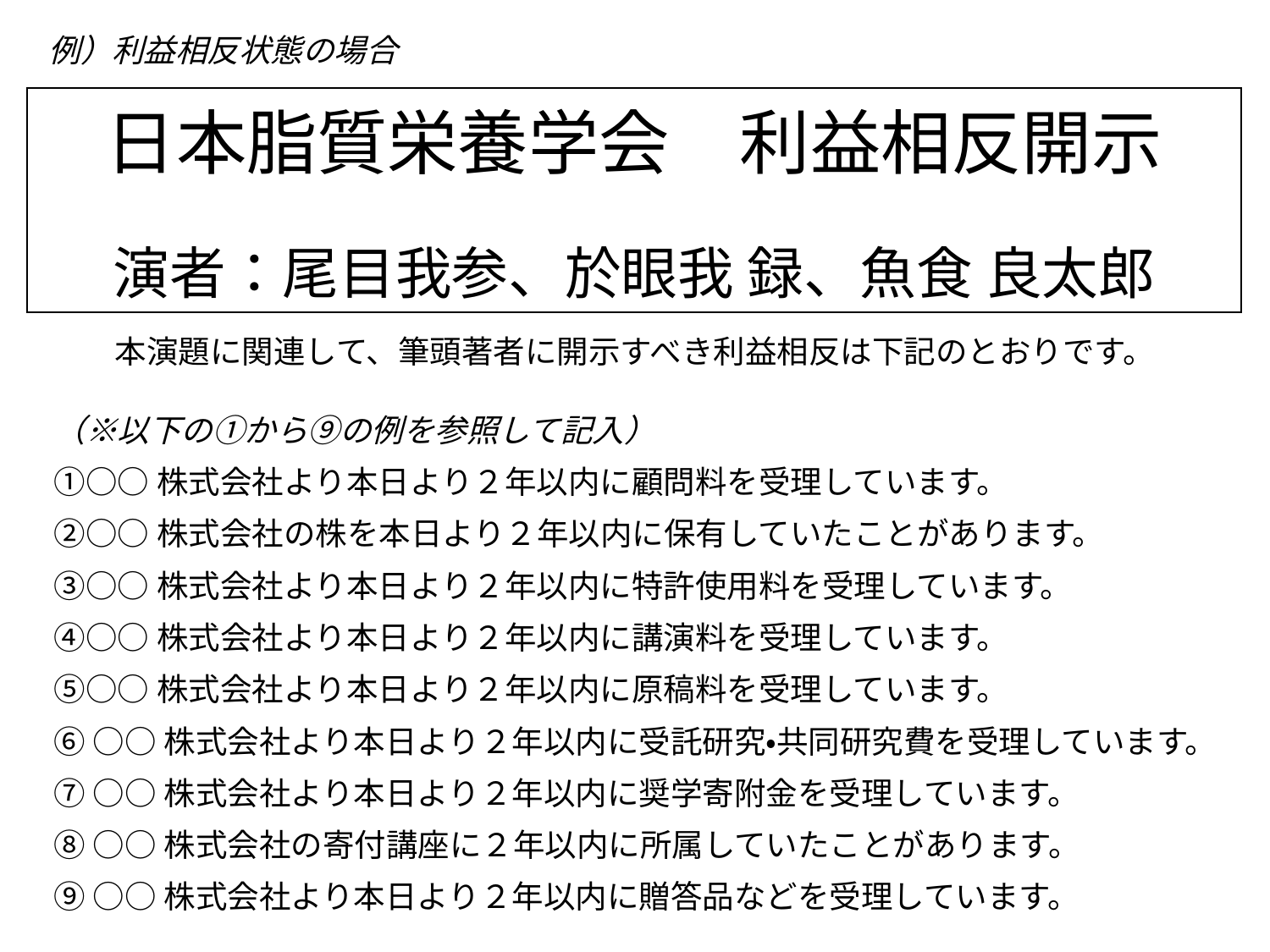

例）利益相反状態の場合
# 日本脂質栄養学会　利益相反開示 演者：尾目我参、於眼我 録、魚食 良太郎
本演題に関連して、筆頭著者に開示すべき利益相反は下記のとおりです。
（※以下の①から⑨の例を参照して記入）
①○○株式会社より本日より２年以内に顧問料を受理しています。
②○○株式会社の株を本日より２年以内に保有していたことがあります。
③○○株式会社より本日より２年以内に特許使用料を受理しています。
④○○株式会社より本日より２年以内に講演料を受理しています。
⑤○○株式会社より本日より２年以内に原稿料を受理しています。
⑥ ○○株式会社より本日より２年以内に受託研究・共同研究費を受理しています。
⑦ ○○株式会社より本日より２年以内に奨学寄附金を受理しています。
⑧ ○○株式会社の寄付講座に２年以内に所属していたことがあります。
⑨ ○○株式会社より本日より２年以内に贈答品などを受理しています。